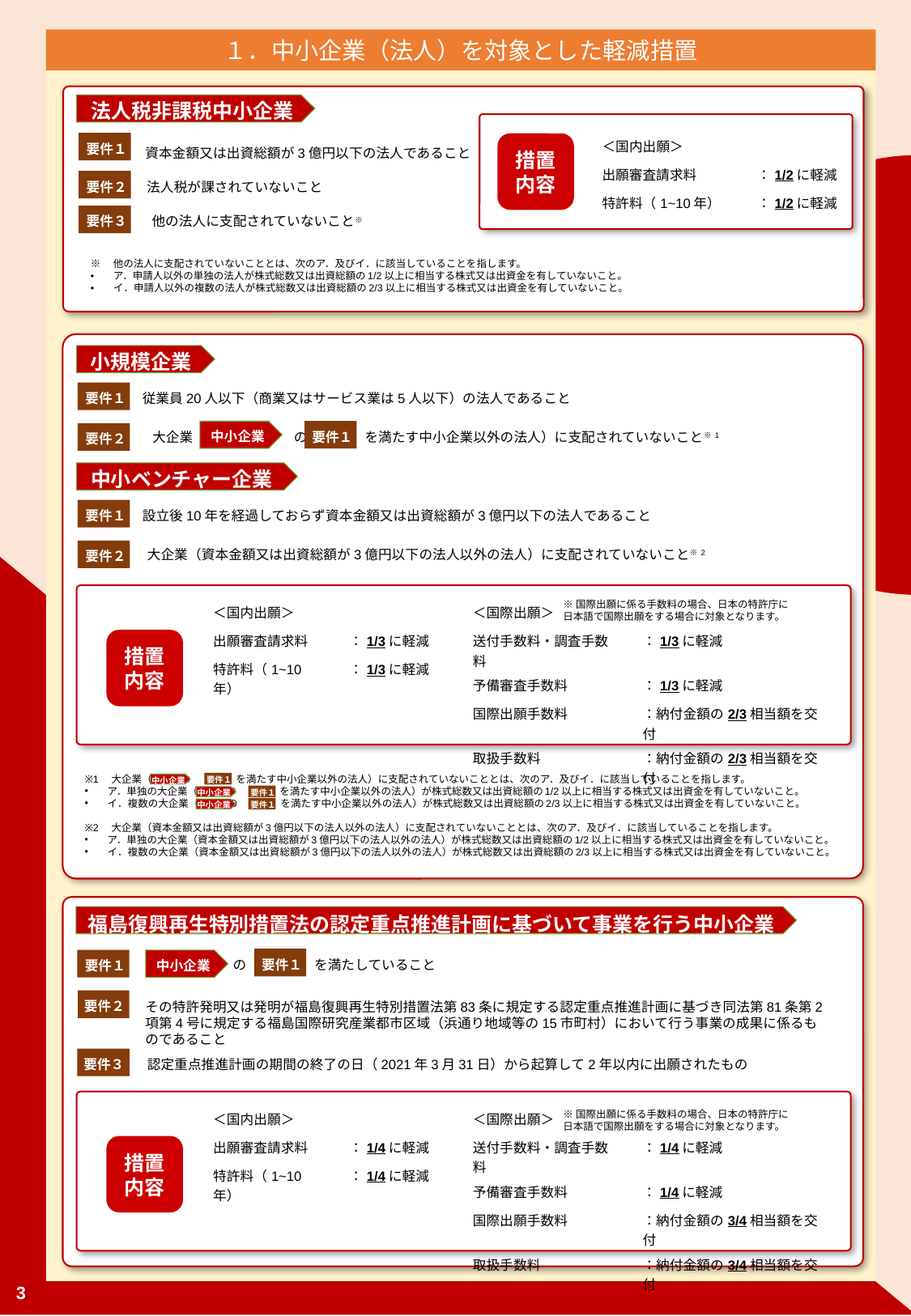

１．中小企業（法人）を対象とした軽減措置

法人税非課税中小企業

| ＜国内出願＞ |  |
| --- | --- |
| 出願審査請求料 | ：1/2に軽減 |
| 特許料（1~10年） | ：1/2に軽減 |

要件１

資本金額又は出資総額が3億円以下の法人であること
措置
内容

要件２
法人税が課されていないこと

要件３
他の法人に支配されていないこと※
※　他の法人に支配されていないこととは、次のア．及びイ．に該当していることを指します。
ア．申請人以外の単独の法人が株式総数又は出資総額の1/2以上に相当する株式又は出資金を有していないこと。
イ．申請人以外の複数の法人が株式総数又は出資総額の2/3以上に相当する株式又は出資金を有していないこと。

小規模企業

要件１
従業員20人以下（商業又はサービス業は5人以下）の法人であること

要件１

中小企業

要件２
大企業（　　　　　　  の 　　　　を満たす中小企業以外の法人）に支配されていないこと※1
中小ベンチャー企業

要件１
設立後10年を経過しておらず資本金額又は出資総額が3億円以下の法人であること

要件２
大企業（資本金額又は出資総額が3億円以下の法人以外の法人）に支配されていないこと※2

※国際出願に係る手数料の場合、日本の特許庁に日本語で国際出願をする場合に対象となります。
| ＜国内出願＞ |  |
| --- | --- |
| 出願審査請求料 | ：1/3に軽減 |
| 特許料（1~10年） | ：1/3に軽減 |
| ＜国際出願＞ |  |
| --- | --- |
| 送付手数料・調査手数料 | ：1/3に軽減 |
| 予備審査手数料 | ：1/3に軽減 |
| 国際出願手数料 | ：納付金額の2/3相当額を交付 |
| 取扱手数料 | ：納付金額の2/3相当額を交付 |

措置
内容
※1　大企業（             の 　　　　 を満たす中小企業以外の法人）に支配されていないこととは、次のア．及びイ．に該当していることを指します。
ア．単独の大企業（             の 　　　　を満たす中小企業以外の法人）が株式総数又は出資総額の1/2以上に相当する株式又は出資金を有していないこと。
イ．複数の大企業（             の 　　　　を満たす中小企業以外の法人）が株式総数又は出資総額の2/3以上に相当する株式又は出資金を有していないこと。

※2　大企業（資本金額又は出資総額が3億円以下の法人以外の法人）に支配されていないこととは、次のア．及びイ．に該当していることを指します。
ア．単独の大企業（資本金額又は出資総額が3億円以下の法人以外の法人）が株式総数又は出資総額の1/2以上に相当する株式又は出資金を有していないこと。
イ．複数の大企業（資本金額又は出資総額が3億円以下の法人以外の法人）が株式総数又は出資総額の2/3以上に相当する株式又は出資金を有していないこと。
要件１

中小企業

要件１

中小企業

要件１

中小企業

福島復興再生特別措置法の認定重点推進計画に基づいて事業を行う中小企業

要件１

要件１

中小企業
　　　　　　の　　　　　を満たしていること

要件２
その特許発明又は発明が福島復興再生特別措置法第83条に規定する認定重点推進計画に基づき同法第81条第2項第4号に規定する福島国際研究産業都市区域（浜通り地域等の15市町村）において行う事業の成果に係るものであること

要件３
認定重点推進計画の期間の終了の日（2021年3月31日）から起算して2年以内に出願されたもの

※国際出願に係る手数料の場合、日本の特許庁に日本語で国際出願をする場合に対象となります。
| ＜国内出願＞ |  |
| --- | --- |
| 出願審査請求料 | ：1/4に軽減 |
| 特許料（1~10年） | ：1/4に軽減 |
| ＜国際出願＞ |  |
| --- | --- |
| 送付手数料・調査手数料 | ：1/4に軽減 |
| 予備審査手数料 | ：1/4に軽減 |
| 国際出願手数料 | ：納付金額の3/4相当額を交付 |
| 取扱手数料 | ：納付金額の3/4相当額を交付 |

措置
内容
3